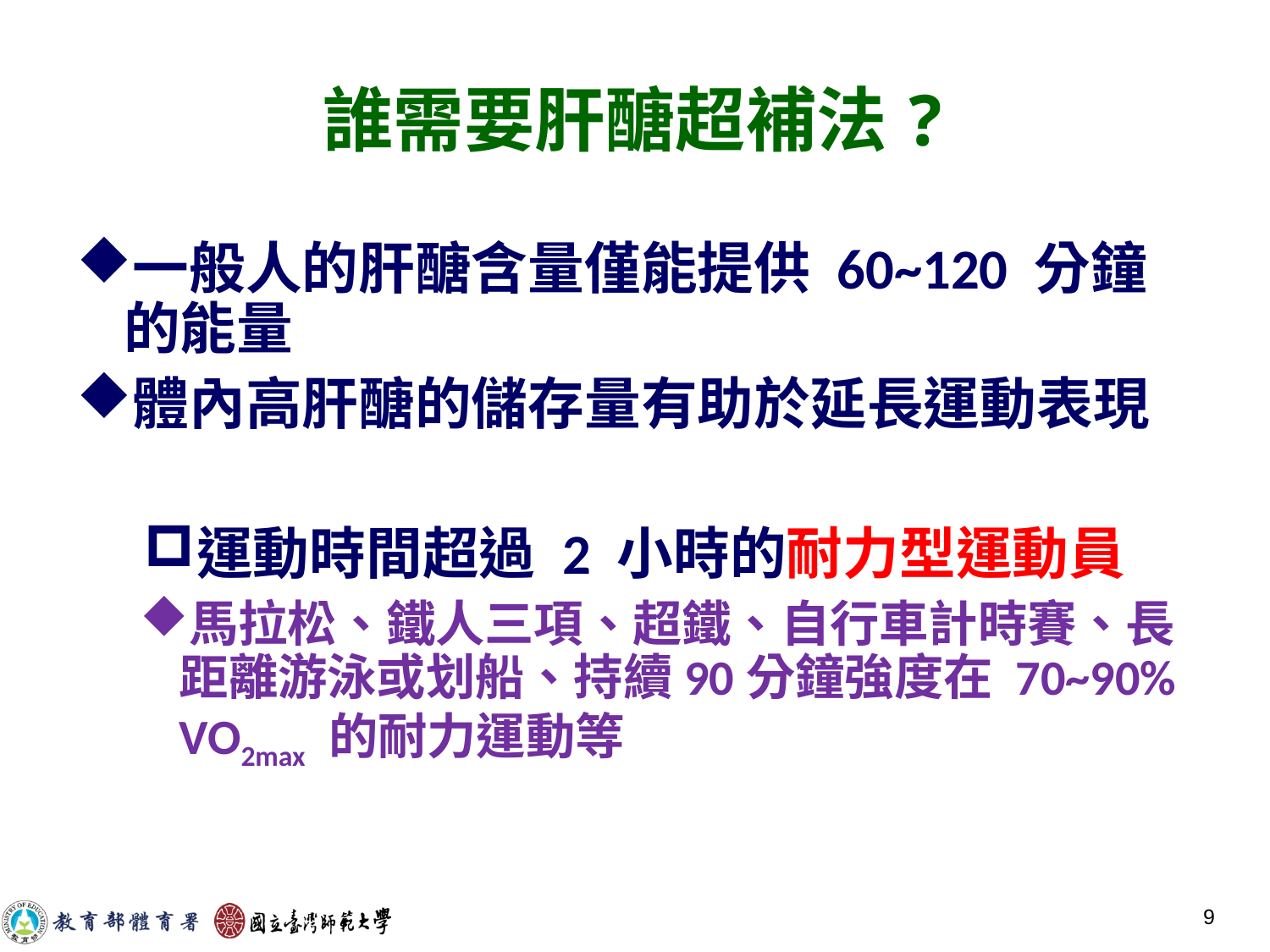

# 誰需要肝醣超補法?
一般人的肝醣含量僅能提供 60~120 分鐘的能量
體內高肝醣的儲存量有助於延長運動表現

運動時間超過 2 小時的耐力型運動員
馬拉松、鐵人三項、超鐵、自行車計時賽、長距離游泳或划船、持續90分鐘強度在 70~90% VO2max 的耐力運動等
9